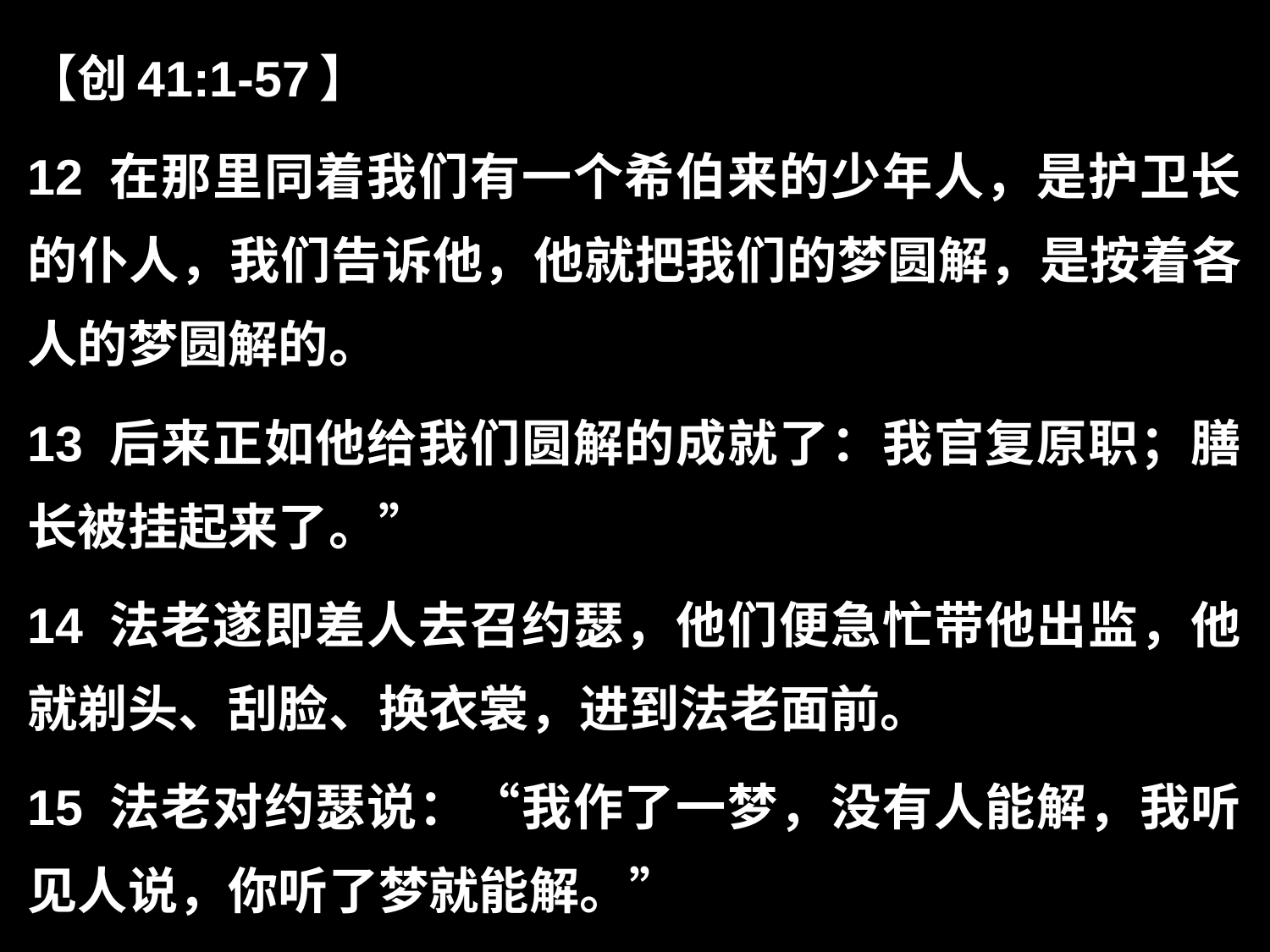

【创41:1-57】
12 在那里同着我们有一个希伯来的少年人，是护卫长的仆人，我们告诉他，他就把我们的梦圆解，是按着各人的梦圆解的。
13 后来正如他给我们圆解的成就了：我官复原职；膳长被挂起来了。”
14 法老遂即差人去召约瑟，他们便急忙带他出监，他就剃头、刮脸、换衣裳，进到法老面前。
15 法老对约瑟说：“我作了一梦，没有人能解，我听见人说，你听了梦就能解。”